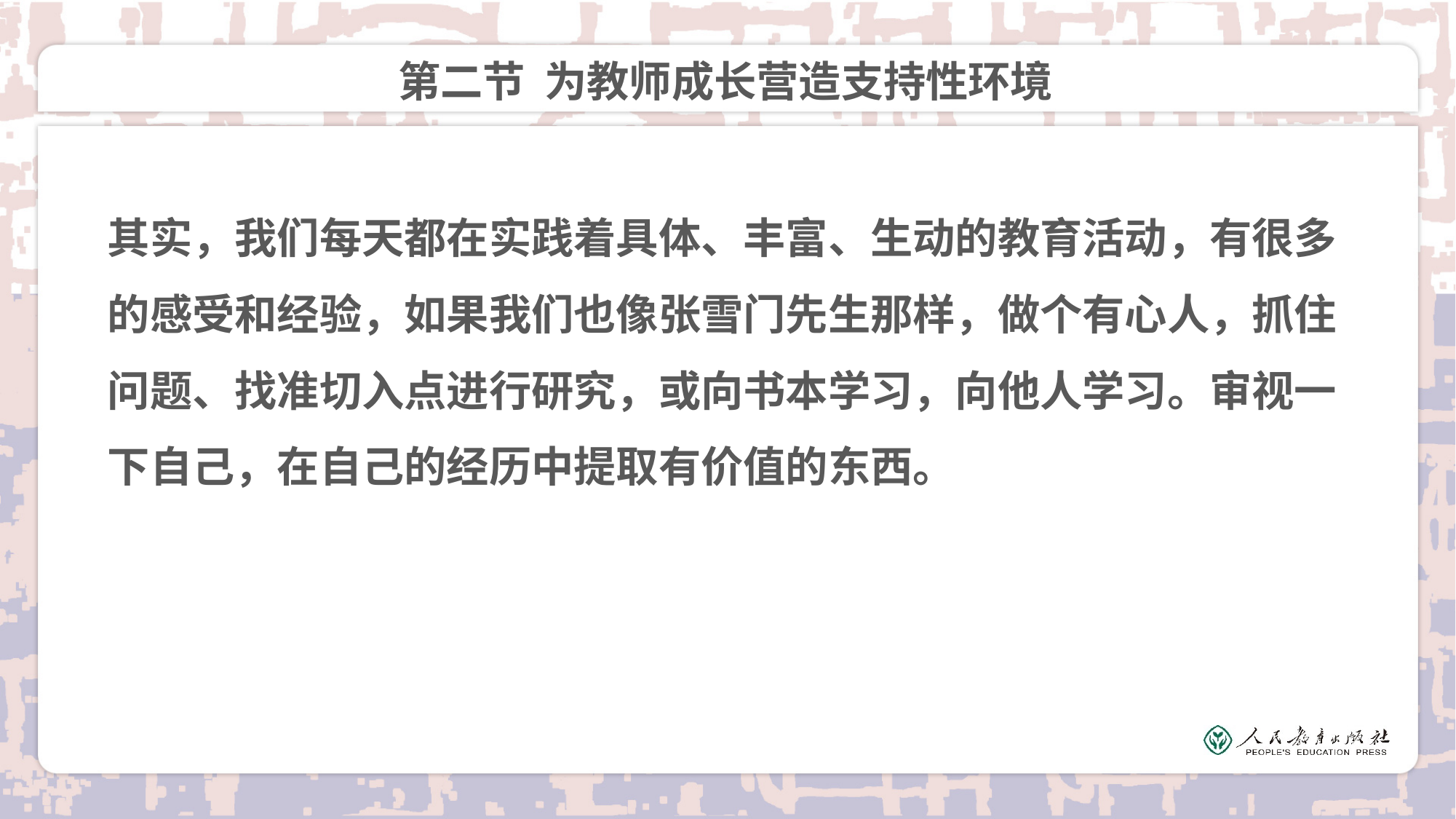

# 第二节  为教师成长营造支持性环境
其实，我们每天都在实践着具体、丰富、生动的教育活动，有很多的感受和经验，如果我们也像张雪门先生那样，做个有心人，抓住问题、找准切入点进行研究，或向书本学习，向他人学习。审视一下自己，在自己的经历中提取有价值的东西。